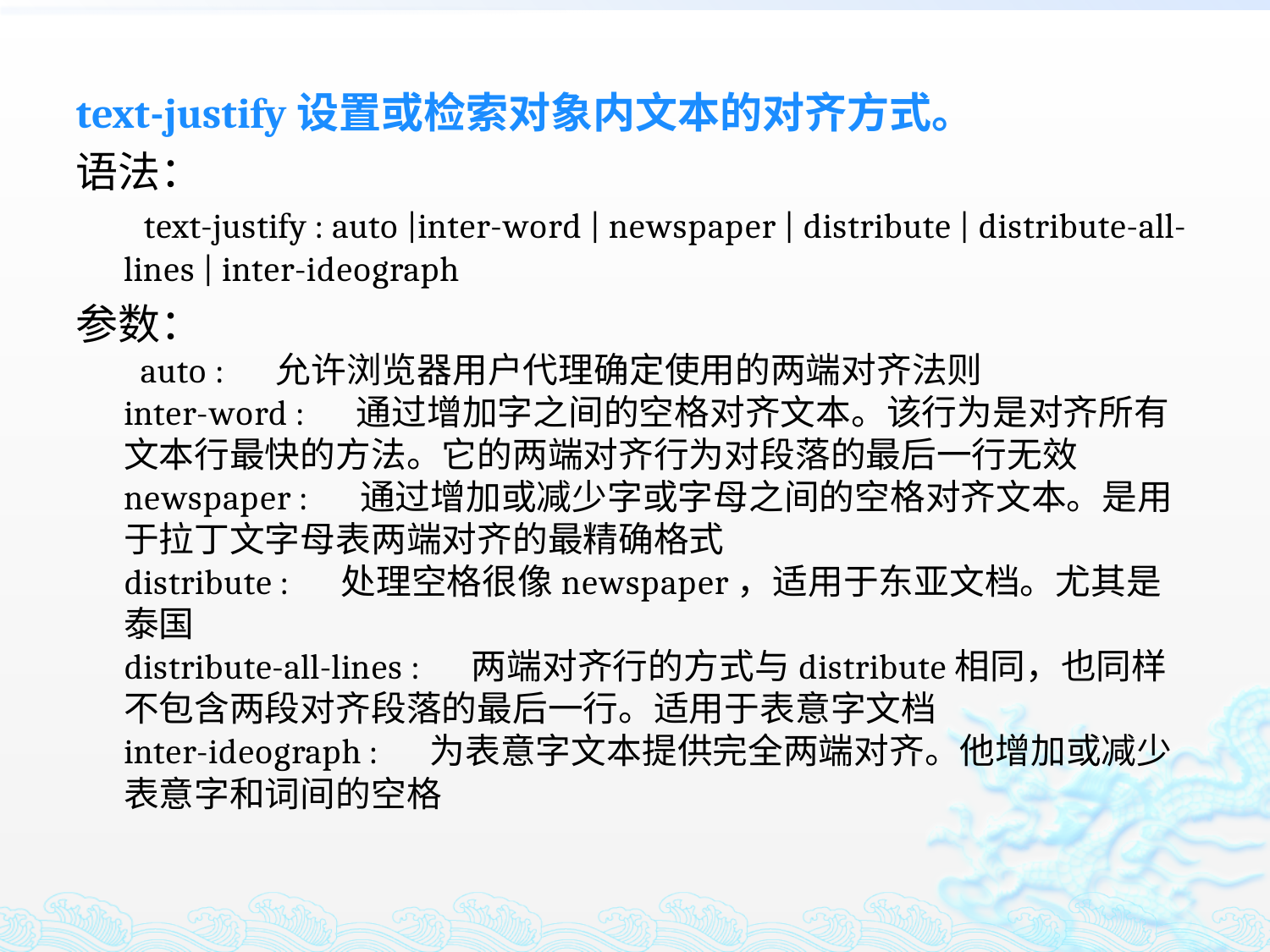

text-justify设置或检索对象内文本的对齐方式。
语法：
 text-justify : auto |inter-word | newspaper | distribute | distribute-all-lines | inter-ideograph
参数：
 auto : 　允许浏览器用户代理确定使用的两端对齐法则
inter-word : 　通过增加字之间的空格对齐文本。该行为是对齐所有文本行最快的方法。它的两端对齐行为对段落的最后一行无效
newspaper : 　通过增加或减少字或字母之间的空格对齐文本。是用于拉丁文字母表两端对齐的最精确格式
distribute : 　处理空格很像newspaper，适用于东亚文档。尤其是泰国
distribute-all-lines : 　两端对齐行的方式与distribute相同，也同样不包含两段对齐段落的最后一行。适用于表意字文档
inter-ideograph : 　为表意字文本提供完全两端对齐。他增加或减少表意字和词间的空格